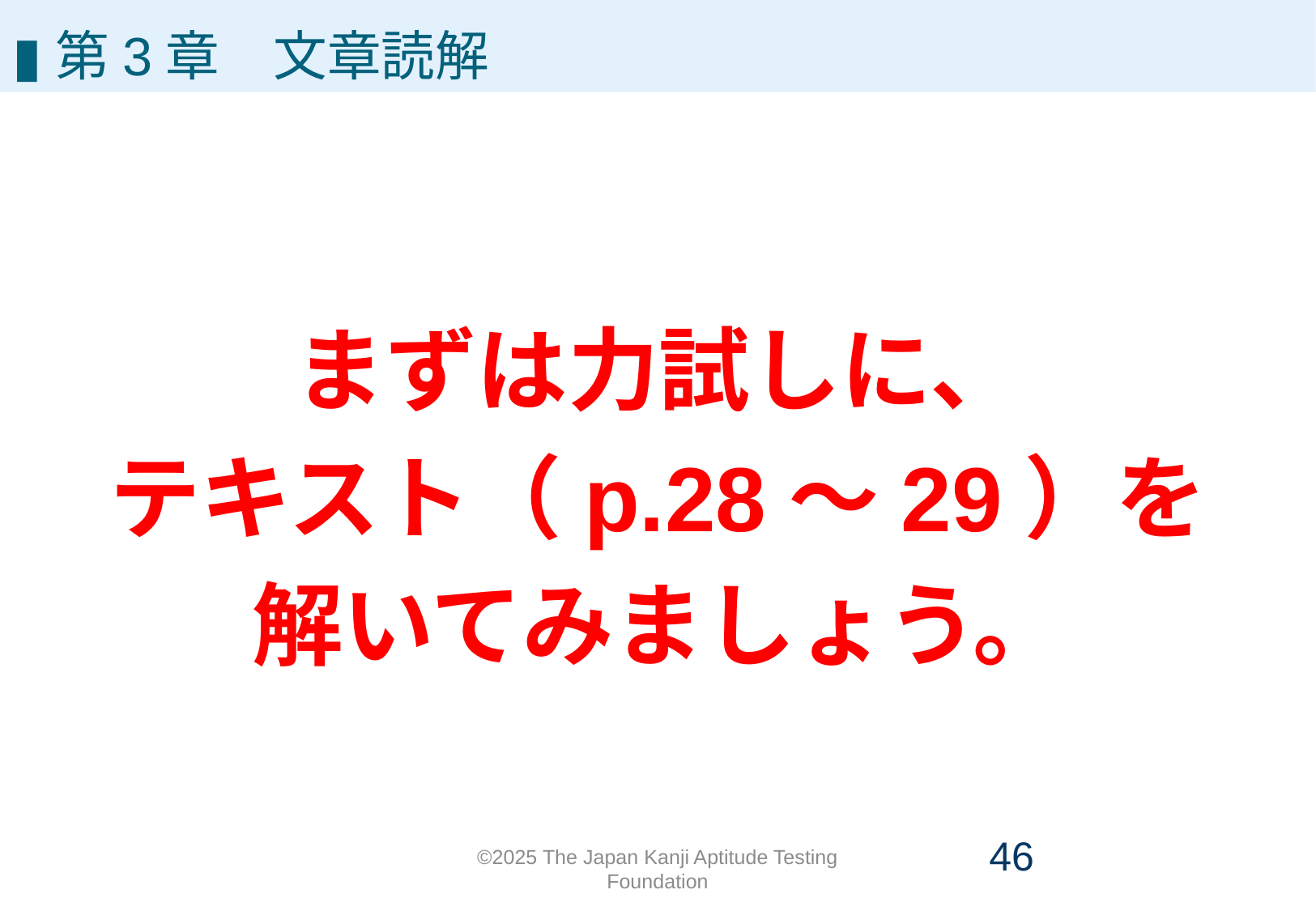

#
▮第3章　文章読解
文章

まずは力試しに、
テキスト（p.28～29）を
解いてみましょう。

©2025 The Japan Kanji Aptitude Testing Foundation
46